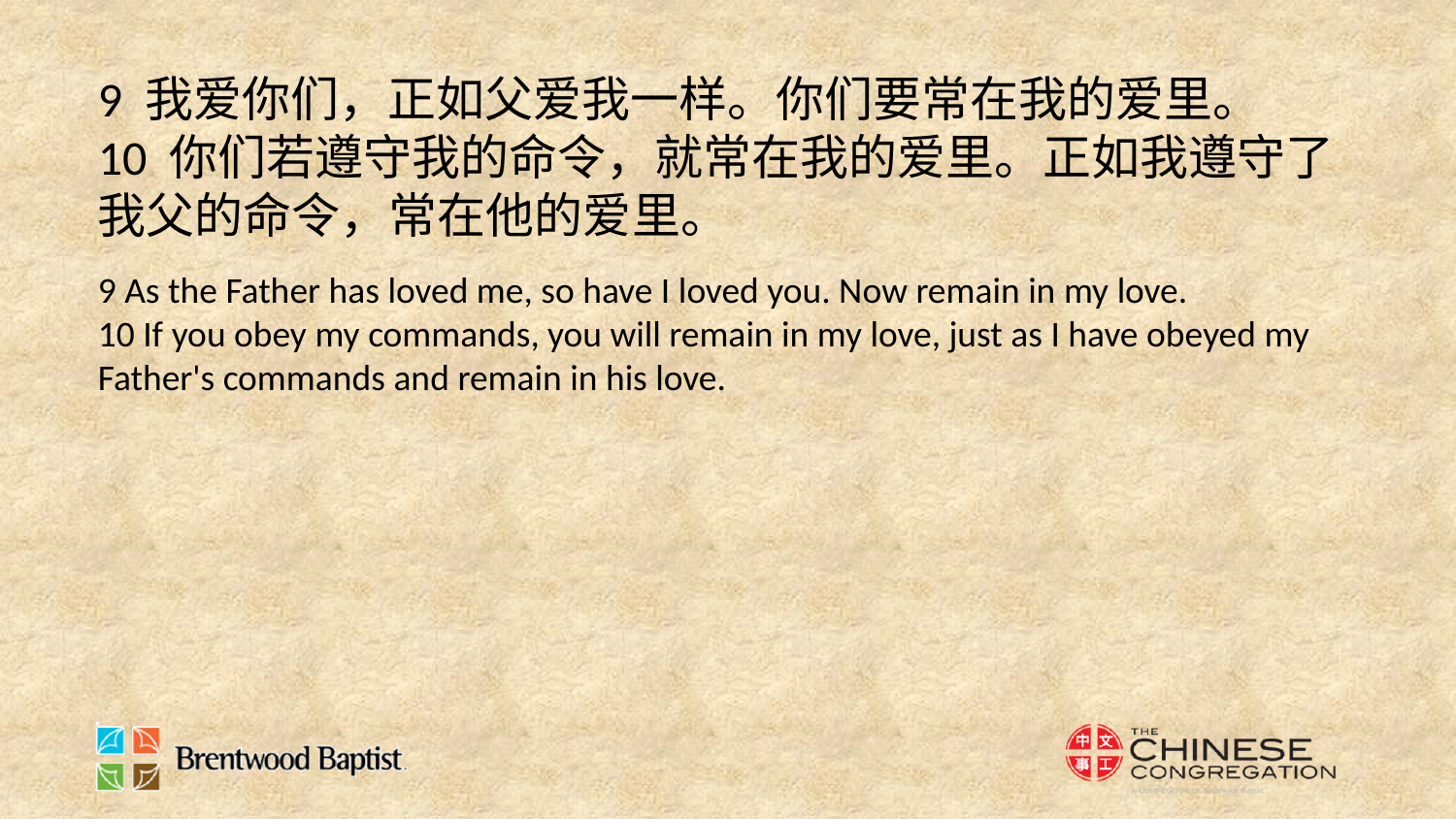

9 我爱你们，正如父爱我一样。你们要常在我的爱里。
10 你们若遵守我的命令，就常在我的爱里。正如我遵守了我父的命令，常在他的爱里。

9 As the Father has loved me, so have I loved you. Now remain in my love.
10 If you obey my commands, you will remain in my love, just as I have obeyed my Father's commands and remain in his love.